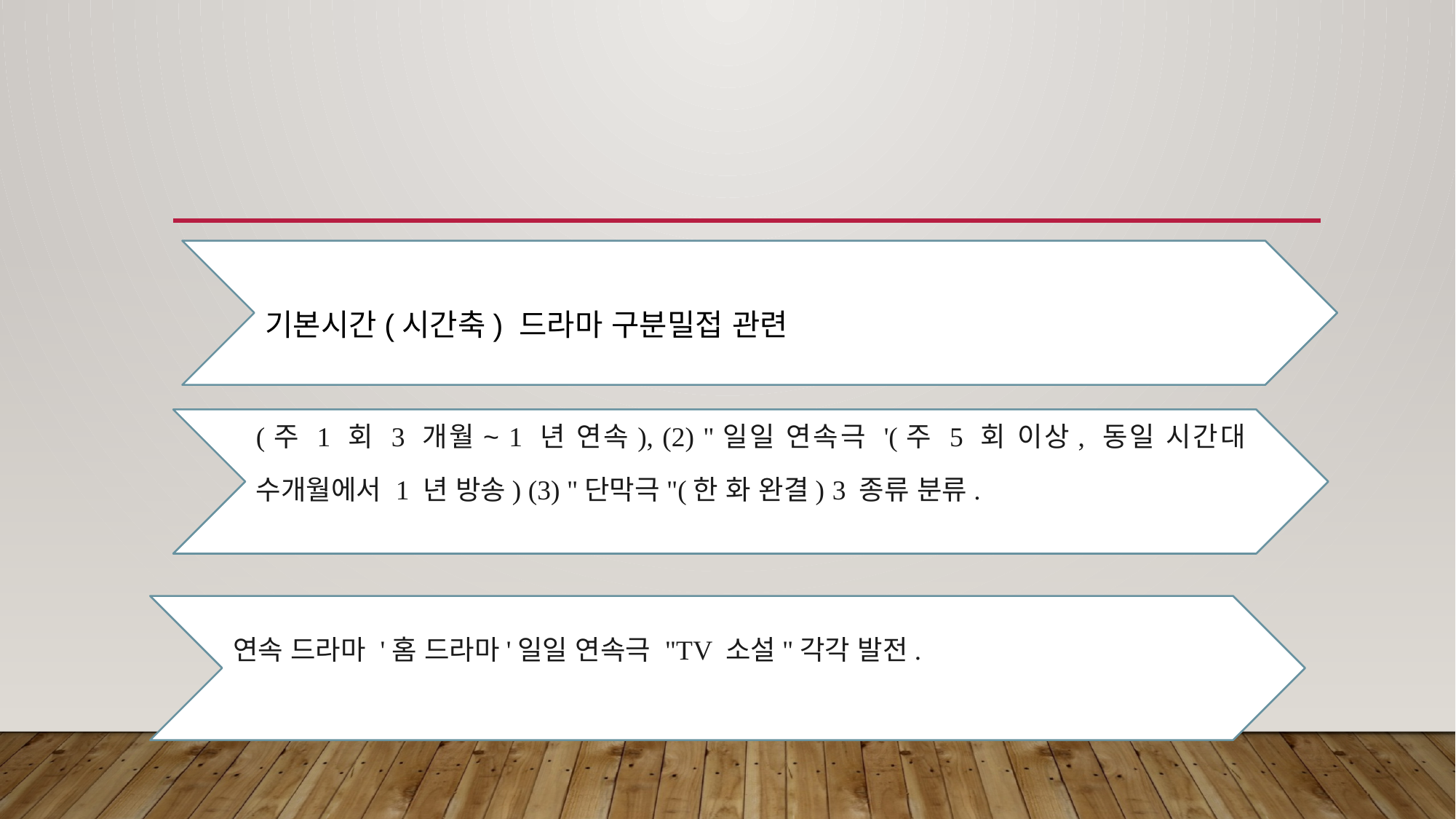

#
기본시간(시간축) 드라마 구분밀접 관련
(주 1 회 3 개월~ 1 년 연속), (2) "일일 연속극 '(주 5 회 이상, 동일 시간대 수개월에서 1 년 방송) (3) "단막극"(한 화 완결) 3 종류 분류.

연속 드라마 '홈 드라마'일일 연속극 "TV 소설"각각 발전.